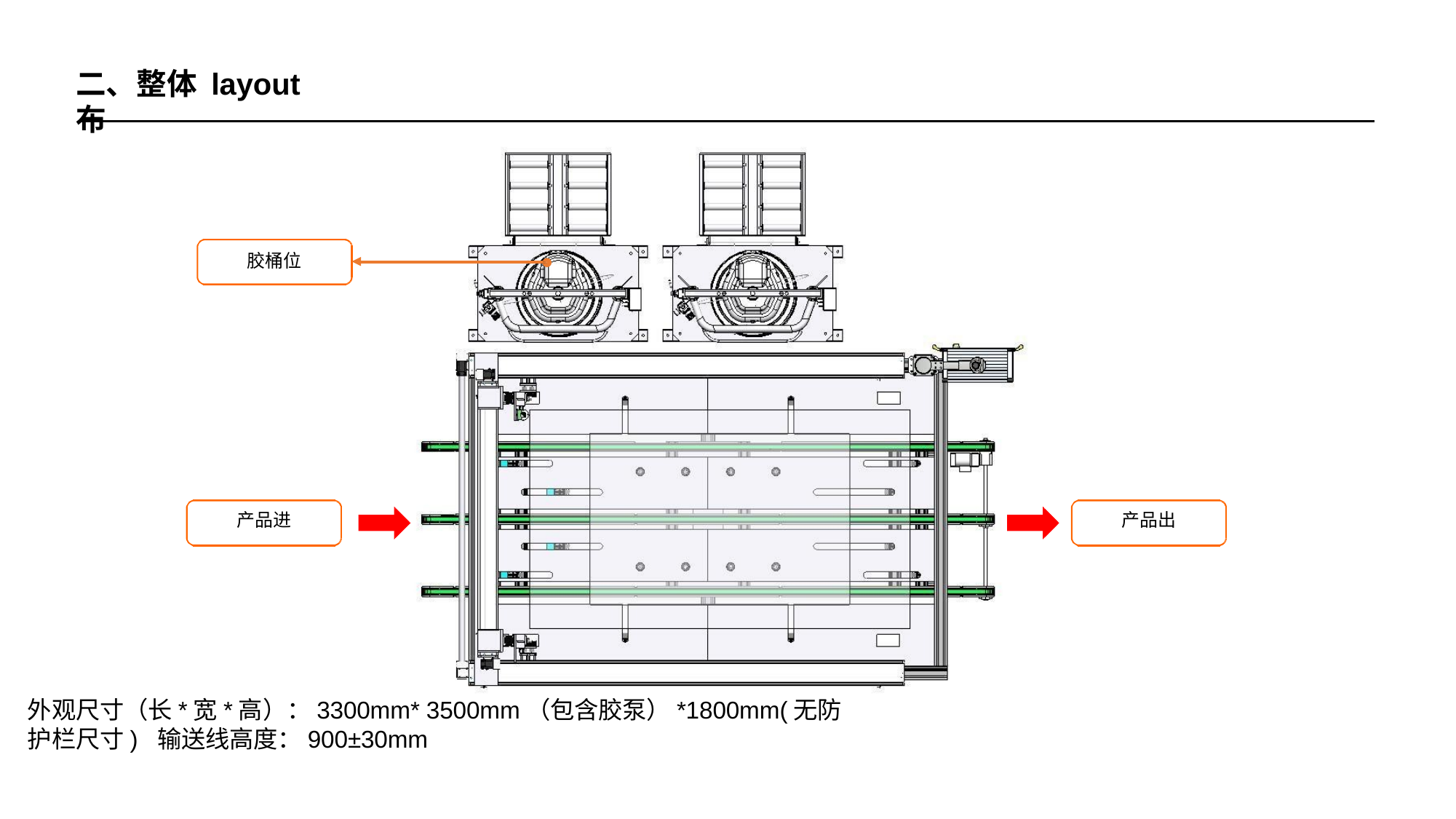

# 二、整体 layout 布

胶桶位

产品进
产品出

外观尺寸（长*宽*高）：3300mm* 3500mm（包含胶泵）*1800mm(无防护栏尺寸)  输送线高度：900±30mm